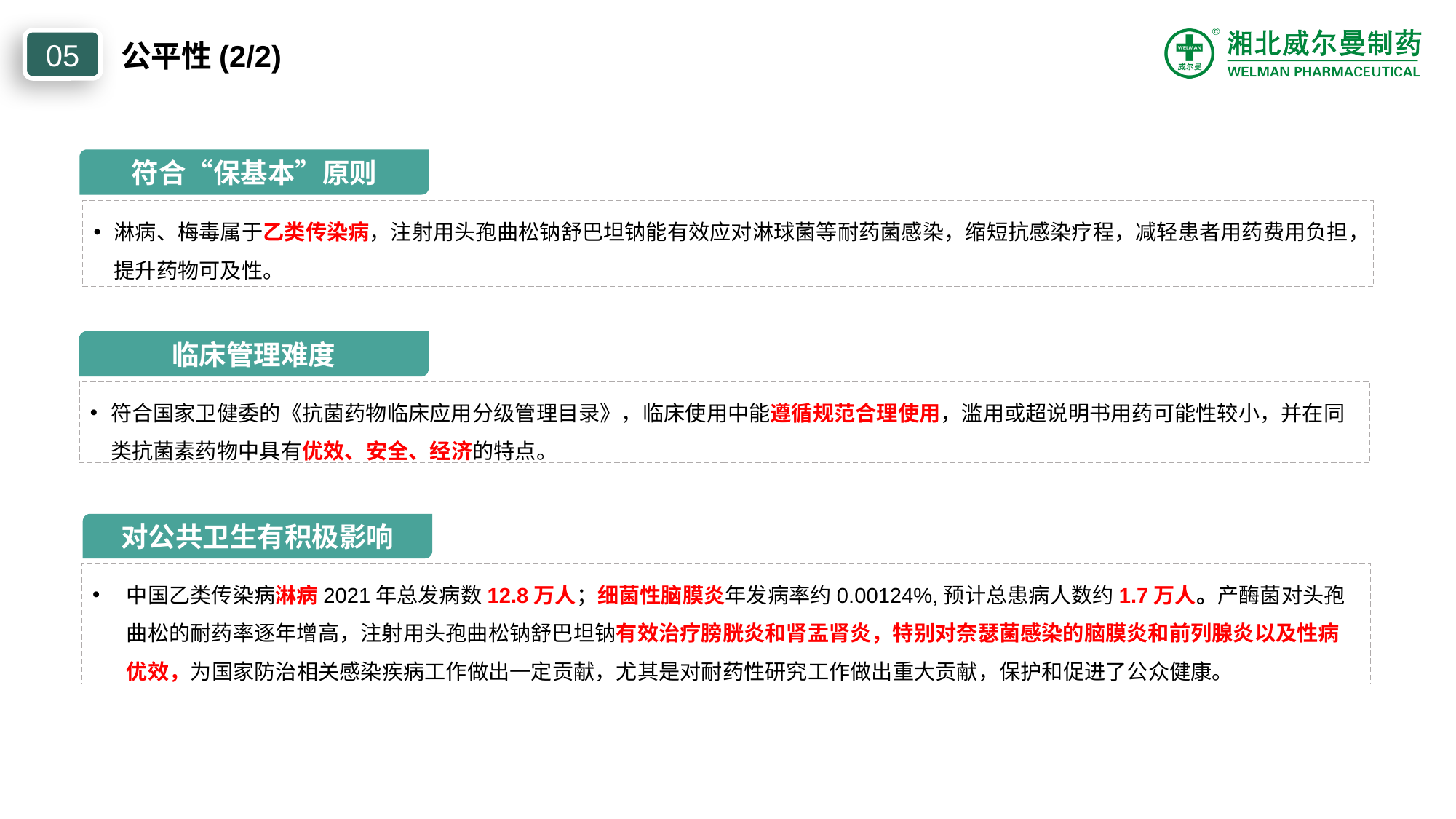

05
公平性(2/2)

符合“保基本”原则
淋病、梅毒属于乙类传染病，注射用头孢曲松钠舒巴坦钠能有效应对淋球菌等耐药菌感染，缩短抗感染疗程，减轻患者用药费用负担，提升药物可及性。

临床管理难度
符合国家卫健委的《抗菌药物临床应用分级管理目录》，临床使用中能遵循规范合理使用，滥用或超说明书用药可能性较小，并在同类抗菌素药物中具有优效、安全、经济的特点。

符合国家卫健委的《抗菌药物临床应用分级管理目录》，临床使用中能遵循规范合理使用，滥用或超说明书用药可能性较小，并在同类抗菌素药物中具有优效、安全、经济的特点。
对公共卫生有积极影响
中国乙类传染病淋病2021年总发病数12.8万人；细菌性脑膜炎年发病率约0.00124%,预计总患病人数约1.7万人。产酶菌对头孢曲松的耐药率逐年增高，注射用头孢曲松钠舒巴坦钠有效治疗膀胱炎和肾盂肾炎，特别对奈瑟菌感染的脑膜炎和前列腺炎以及性病优效，为国家防治相关感染疾病工作做出一定贡献，尤其是对耐药性研究工作做出重大贡献，保护和促进了公众健康。